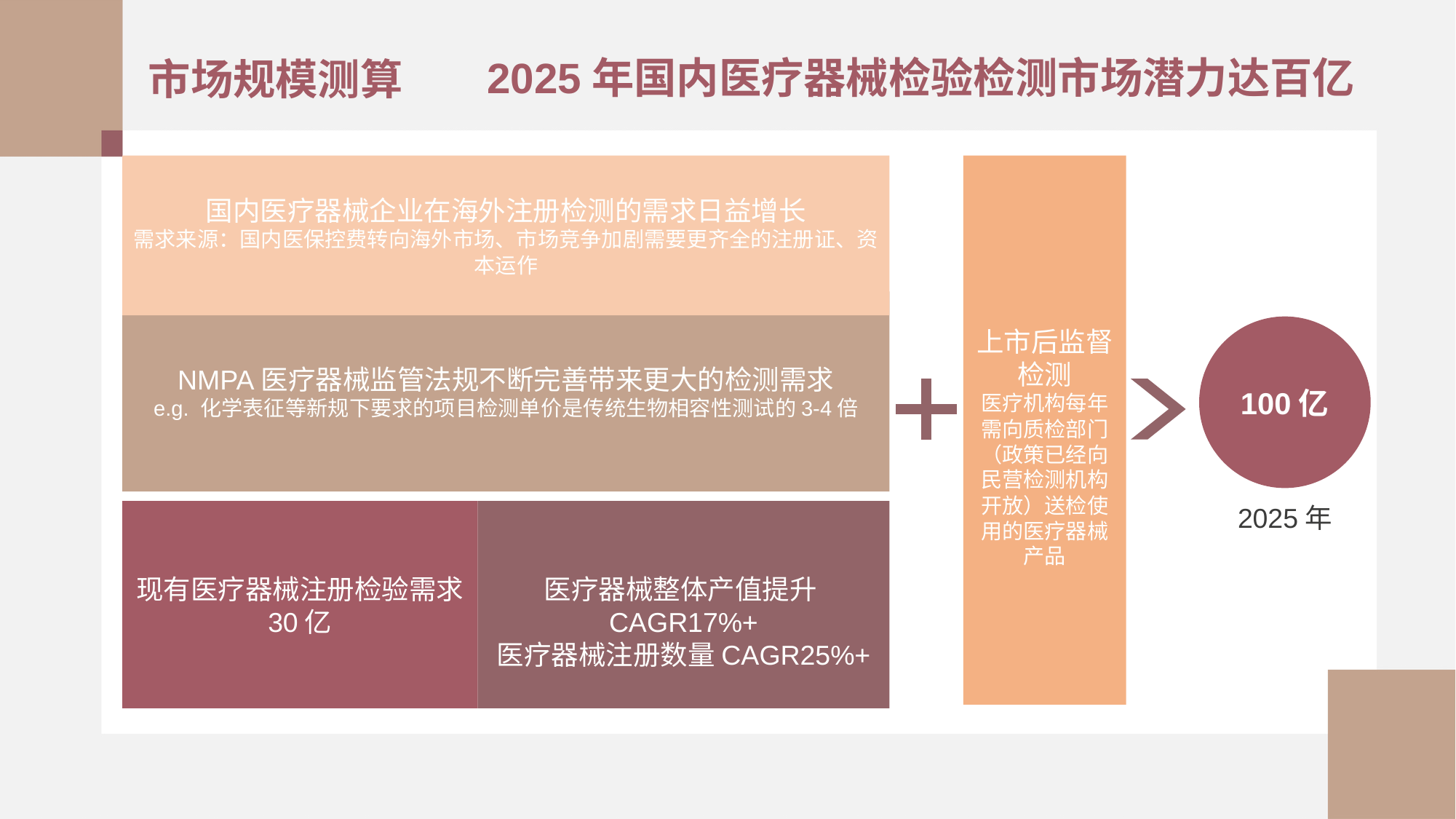

2025年国内医疗器械检验检测市场潜力达百亿
市场规模测算

国内医疗器械企业在海外注册检测的需求日益增长
需求来源：国内医保控费转向海外市场、市场竞争加剧需要更齐全的注册证、资本运作

上市后监督检测
医疗机构每年需向质检部门（政策已经向民营检测机构开放）送检使用的医疗器械产品

NMPA医疗器械监管法规不断完善带来更大的检测需求
e.g. 化学表征等新规下要求的项目检测单价是传统生物相容性测试的3-4倍

100亿

2025年

现有医疗器械注册检验需求
30亿

医疗器械整体产值提升CAGR17%+
医疗器械注册数量CAGR25%+